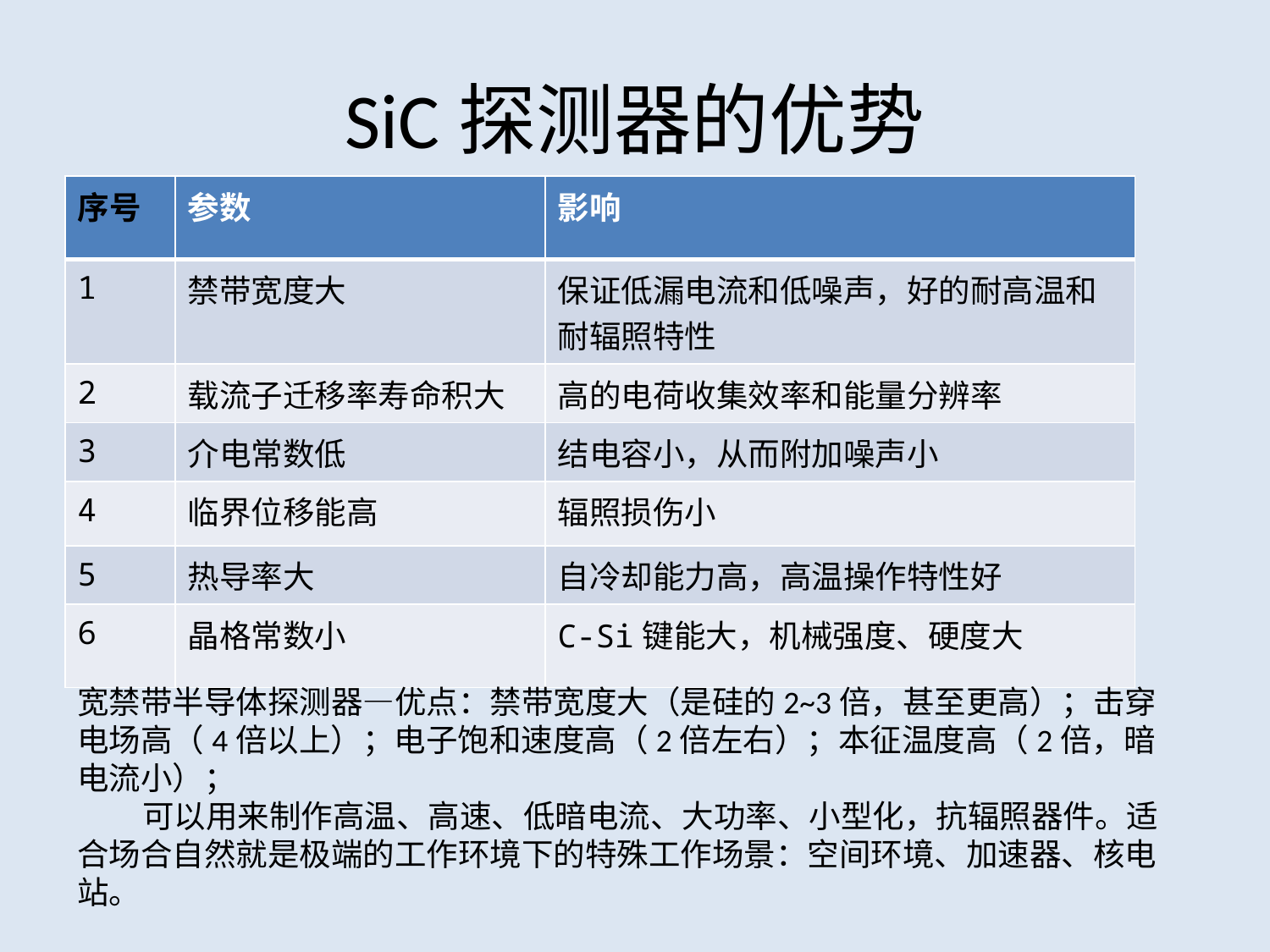

# SiC探测器的优势
| 序号 | 参数 | 影响 |
| --- | --- | --- |
| 1 | 禁带宽度大 | 保证低漏电流和低噪声，好的耐高温和耐辐照特性 |
| 2 | 载流子迁移率寿命积大 | 高的电荷收集效率和能量分辨率 |
| 3 | 介电常数低 | 结电容小，从而附加噪声小 |
| 4 | 临界位移能高 | 辐照损伤小 |
| 5 | 热导率大 | 自冷却能力高，高温操作特性好 |
| 6 | 晶格常数小 | C-Si键能大，机械强度、硬度大 |
宽禁带半导体探测器—优点：禁带宽度大（是硅的2~3倍，甚至更高）；击穿电场高（4倍以上）；电子饱和速度高（2倍左右）；本征温度高（2倍，暗电流小）；
        可以用来制作高温、高速、低暗电流、大功率、小型化，抗辐照器件。适合场合自然就是极端的工作环境下的特殊工作场景：空间环境、加速器、核电站。